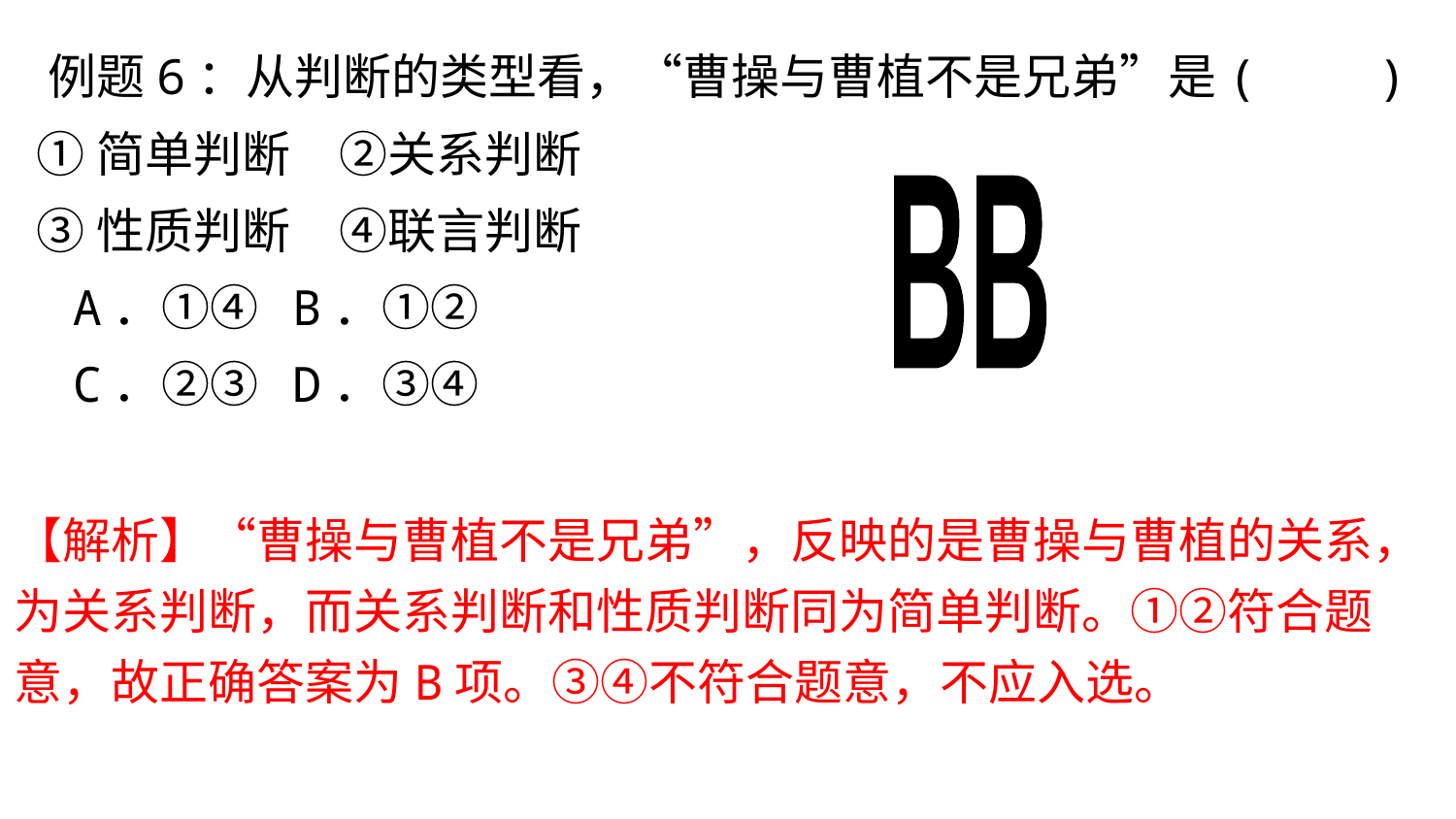

例题6：从判断的类型看，“曹操与曹植不是兄弟”是(　　)
  ①简单判断　②关系判断
  ③性质判断　④联言判断
  A．①④  B．①②
  C．②③  D．③④
BB
【解析】“曹操与曹植不是兄弟”，反映的是曹操与曹植的关系，为关系判断，而关系判断和性质判断同为简单判断。①②符合题意，故正确答案为B项。③④不符合题意，不应入选。